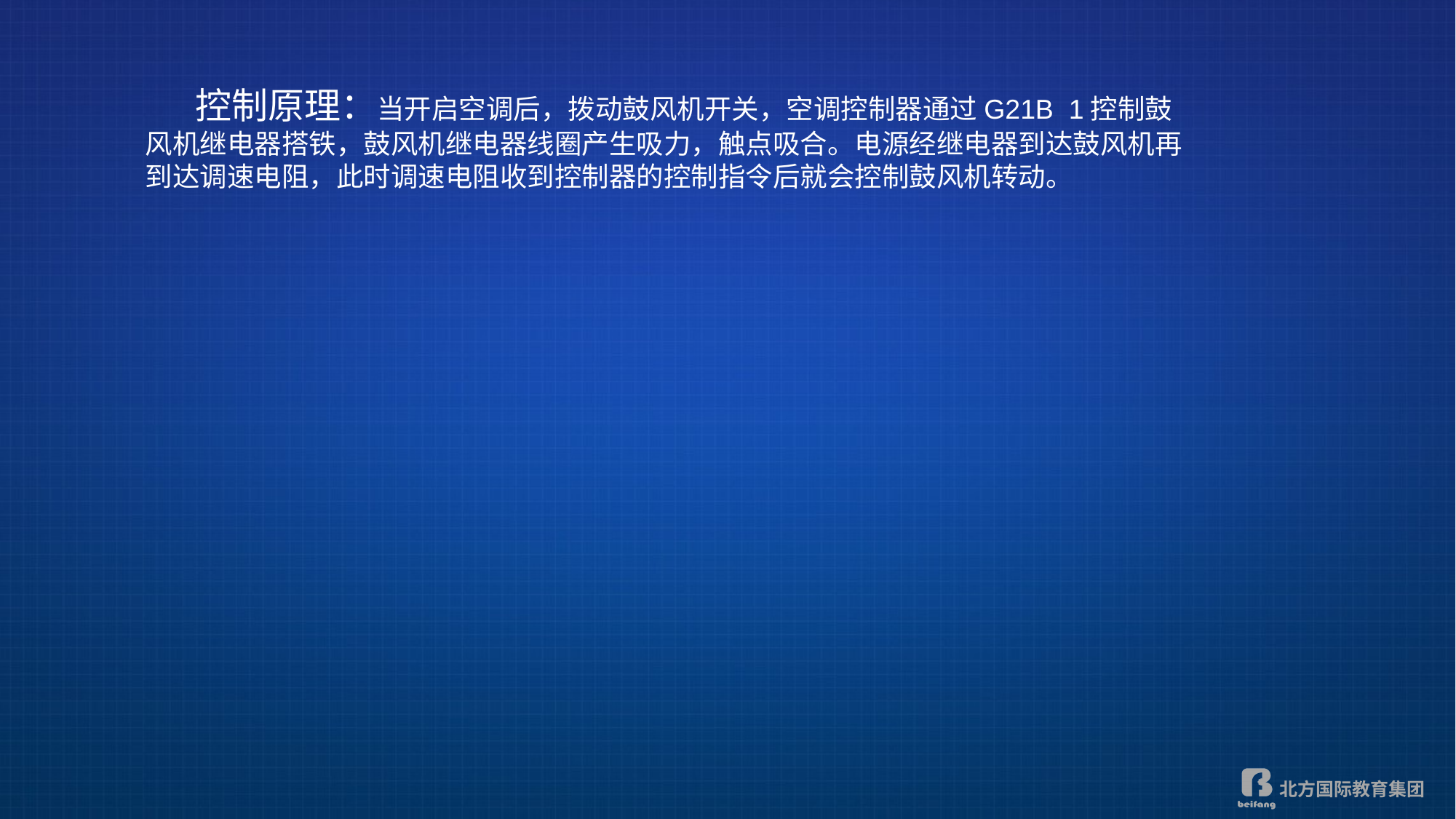

控制原理：当开启空调后，拨动鼓风机开关，空调控制器通过G21B  1控制鼓风机继电器搭铁，鼓风机继电器线圈产生吸力，触点吸合。电源经继电器到达鼓风机再到达调速电阻，此时调速电阻收到控制器的控制指令后就会控制鼓风机转动。